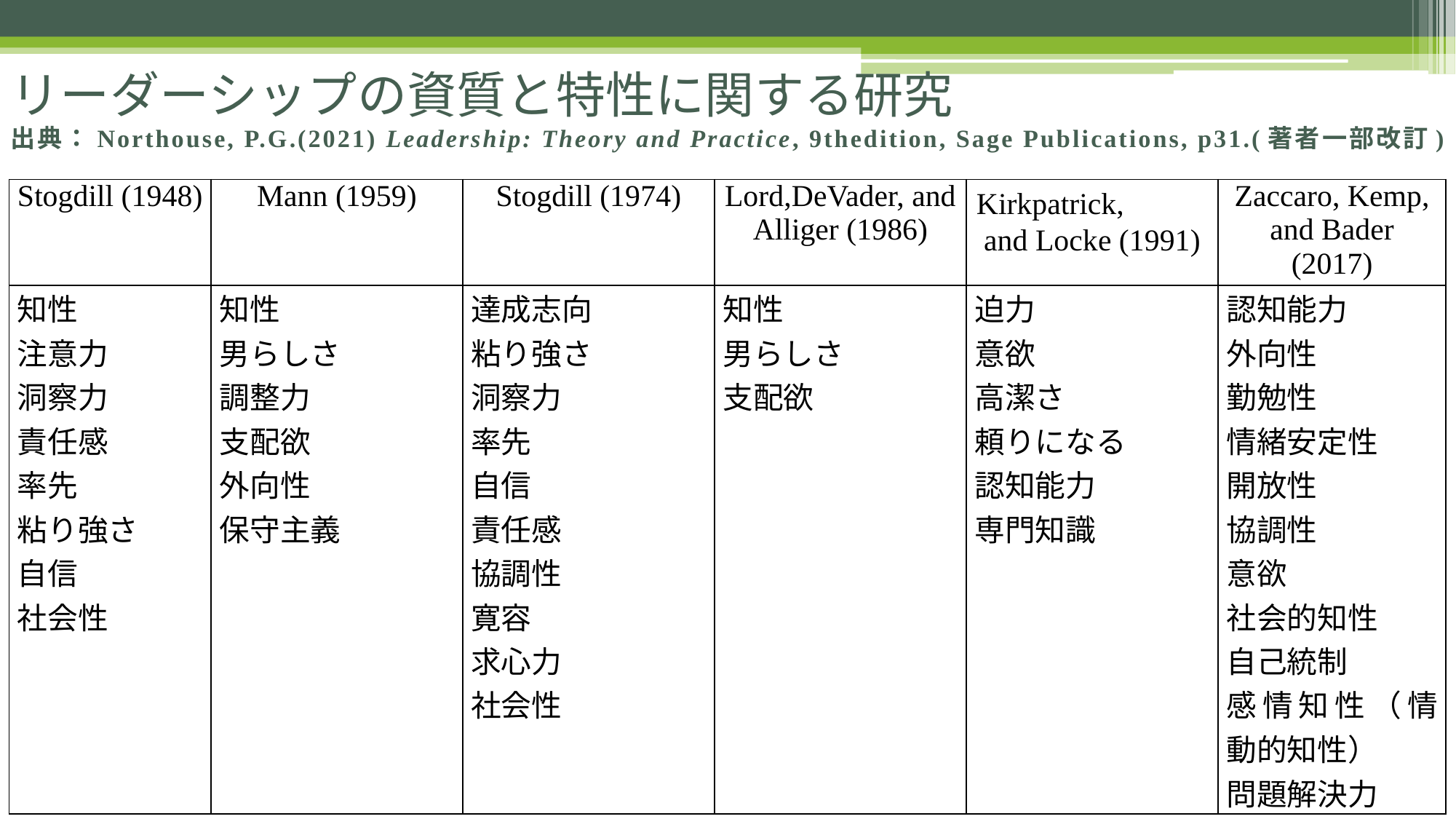

# リーダーシップの資質と特性に関する研究 出典：Northouse, P.G.(2021) Leadership: Theory and Practice, 9thedition, Sage Publications, p31.(著者一部改訂)

| Stogdill (1948) | Mann (1959) | Stogdill (1974) | Lord,DeVader, and Alliger (1986) | Kirkpatrick, 　　and Locke (1991) | Zaccaro, Kemp, and Bader (2017) |
| --- | --- | --- | --- | --- | --- |
| 知性 注意力 洞察力 責任感 率先 粘り強さ 自信 社会性 | 知性 男らしさ 調整力 支配欲 外向性 保守主義 | 達成志向 粘り強さ 洞察力 率先 自信 責任感 協調性 寛容 求心力 社会性 | 知性 男らしさ 支配欲 | 迫力 意欲 高潔さ 頼りになる 認知能力 専門知識 | 認知能力 外向性 勤勉性 情緒安定性 開放性 協調性 意欲 社会的知性 自己統制 感情知性（情動的知性） 問題解決力 |